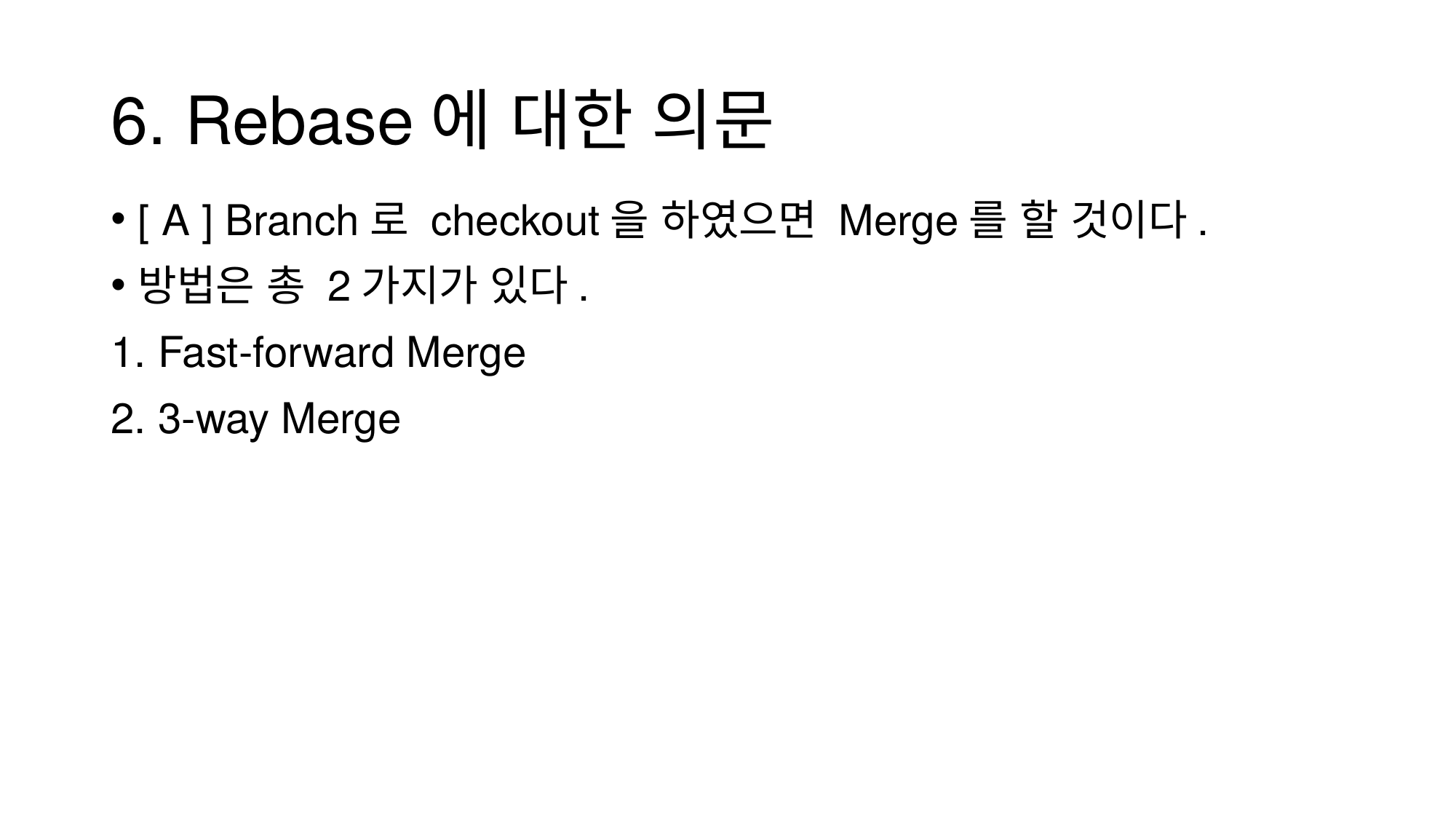

# 6. Rebase에 대한 의문
[ A ] Branch로 checkout을 하였으면 Merge를 할 것이다.
방법은 총 2가지가 있다.
1. Fast-forward Merge
2. 3-way Merge